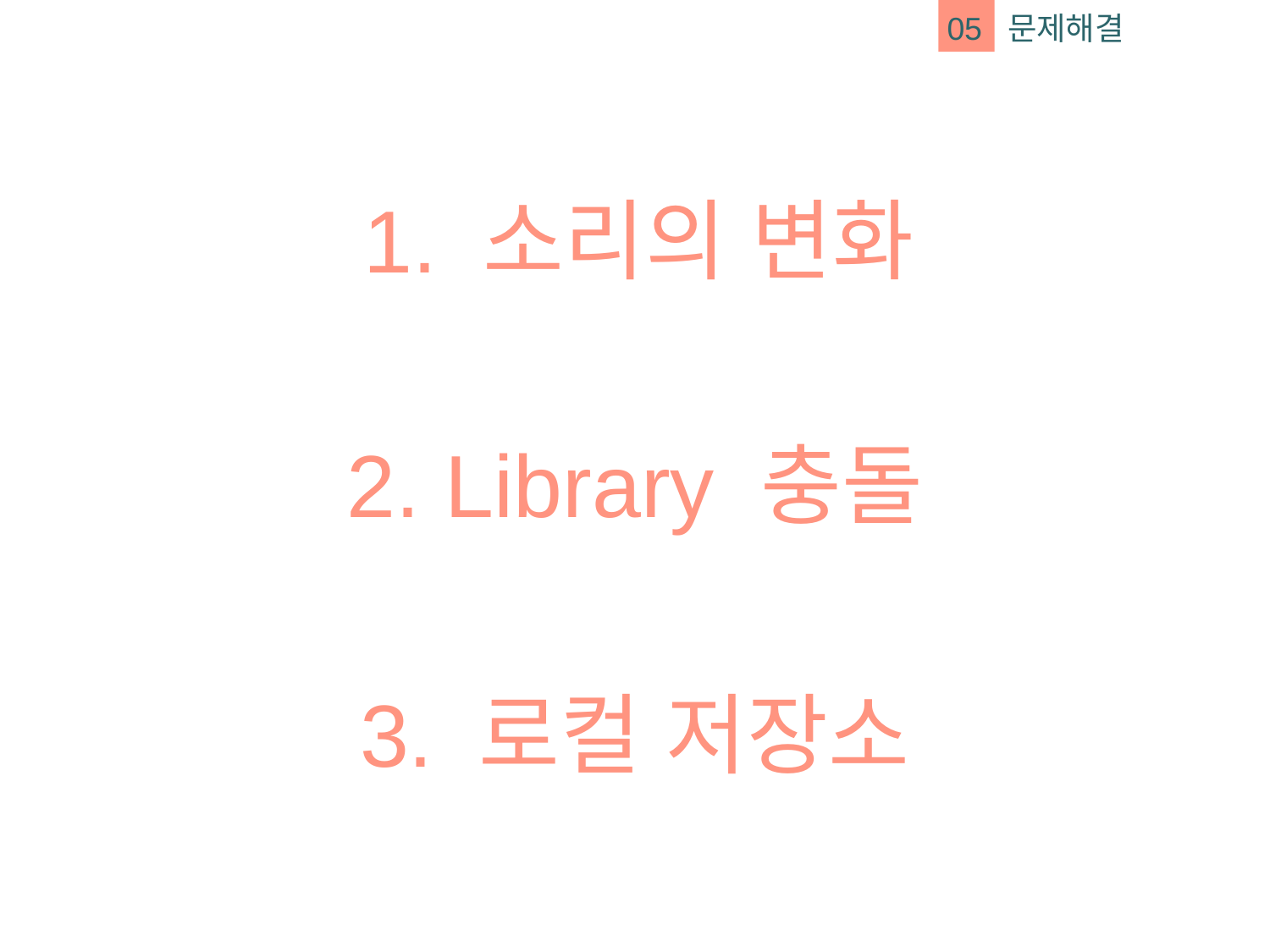

05  문제해결
1. 소리의 변화
2. Library 충돌
3. 로컬 저장소